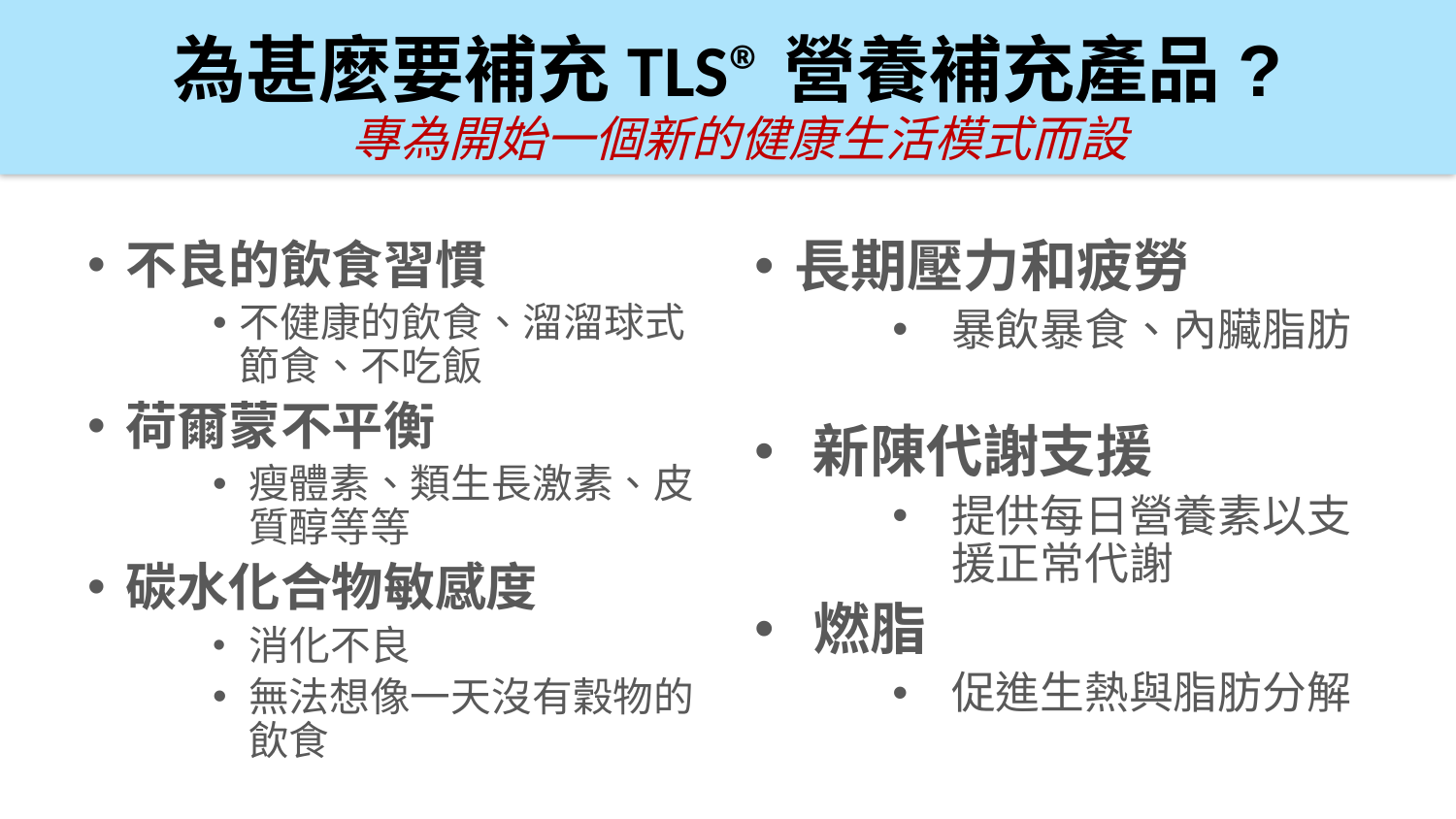

# 為甚麼要補充TLS®營養補充產品?
專為開始一個新的健康生活模式而設
長期壓力和疲勞
暴飲暴食、內臟脂肪

  新陳代謝支援
提供每日營養素以支援正常代謝
  燃脂
促進生熱與脂肪分解

 不良的飲食習慣
不健康的飲食、溜溜球式節食、不吃飯
 荷爾蒙不平衡
瘦體素、類生長激素、皮質醇等等
 碳水化合物敏感度
  消化不良
無法想像一天沒有穀物的飲食